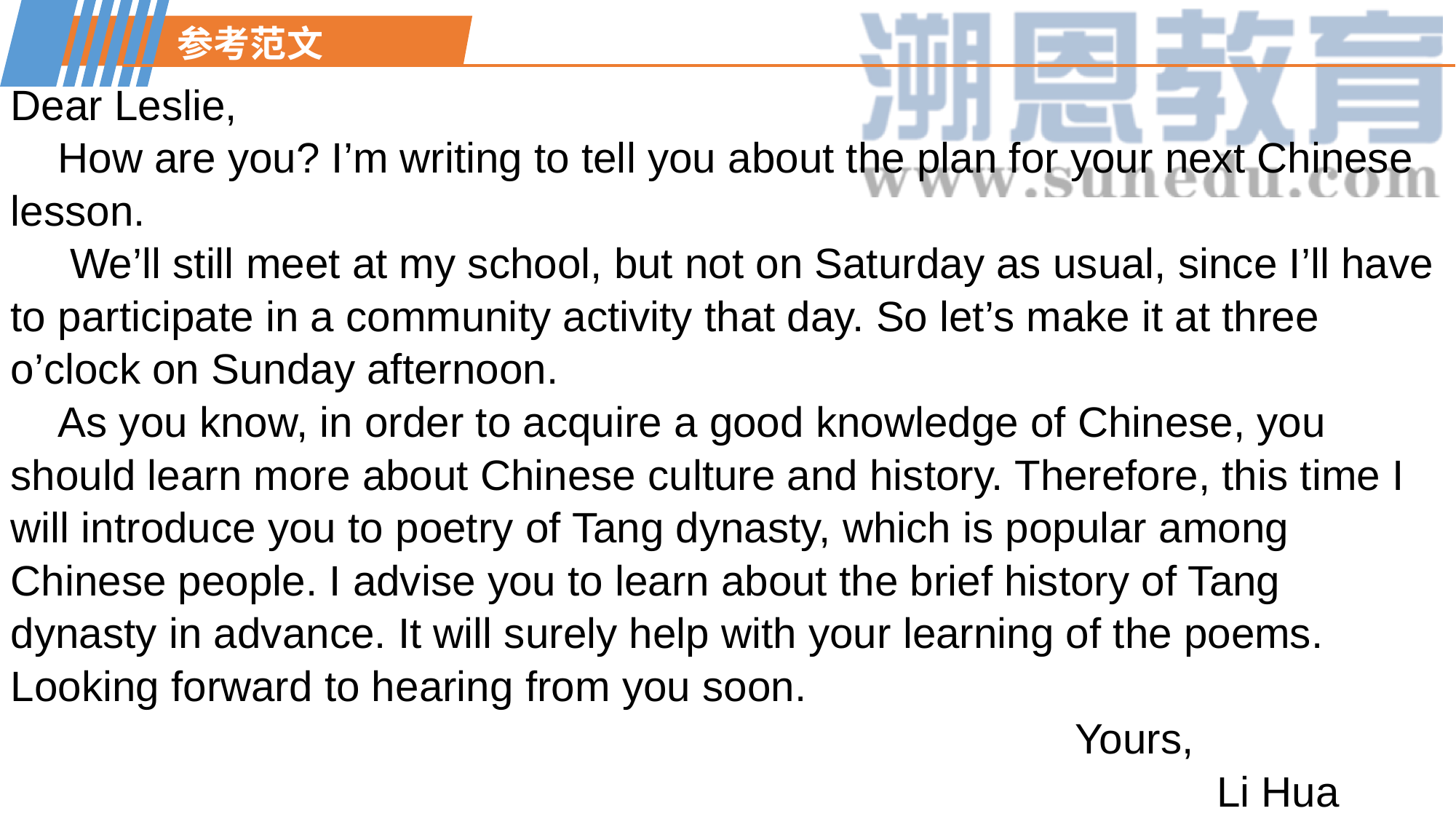

参考范文
Dear Leslie,
    How are you? I’m writing to tell you about the plan for your next Chinese lesson.
     We’ll still meet at my school, but not on Saturday as usual, since I’ll have to participate in a community activity that day. So let’s make it at three o’clock on Sunday afternoon.
    As you know, in order to acquire a good knowledge of Chinese, you should learn more about Chinese culture and history. Therefore, this time I will introduce you to poetry of Tang dynasty, which is popular among Chinese people. I advise you to learn about the brief history of Tang dynasty in advance. It will surely help with your learning of the poems.
Looking forward to hearing from you soon.
                                                                                          Yours,
                                                                                                      Li Hua